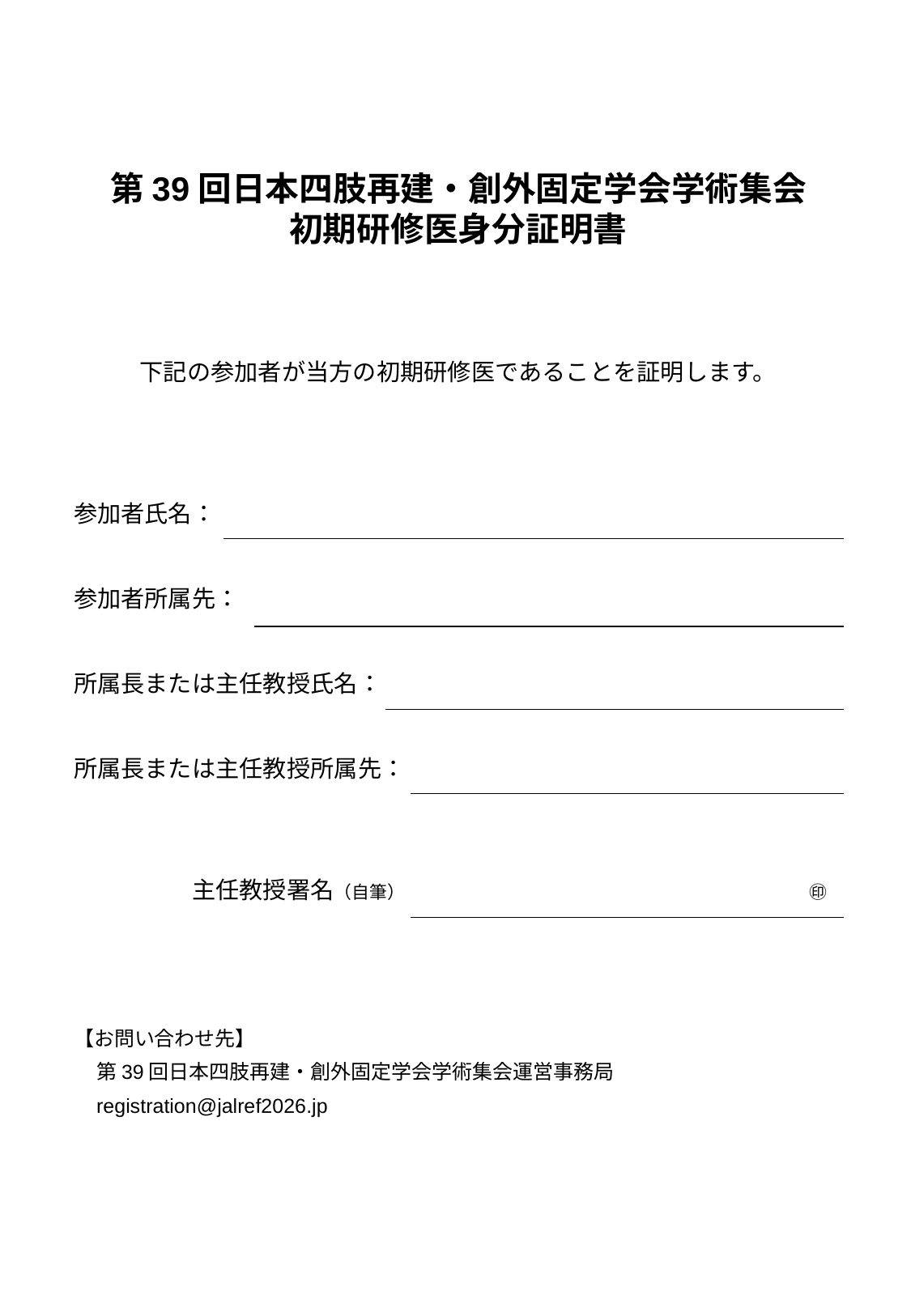

第39回日本四肢再建・創外固定学会学術集会
初期研修医身分証明書

下記の参加者が当方の初期研修医であることを証明します。

参加者氏名：

参加者所属先：

所属長または主任教授氏名：

所属長または主任教授所属先：

　　　　　主任教授署名（自筆）　　　　　　　　　　　　　　　　　　　　　　　㊞

【お問い合わせ先】
    第39回日本四肢再建・創外固定学会学術集会運営事務局
    registration@jalref2026.jp